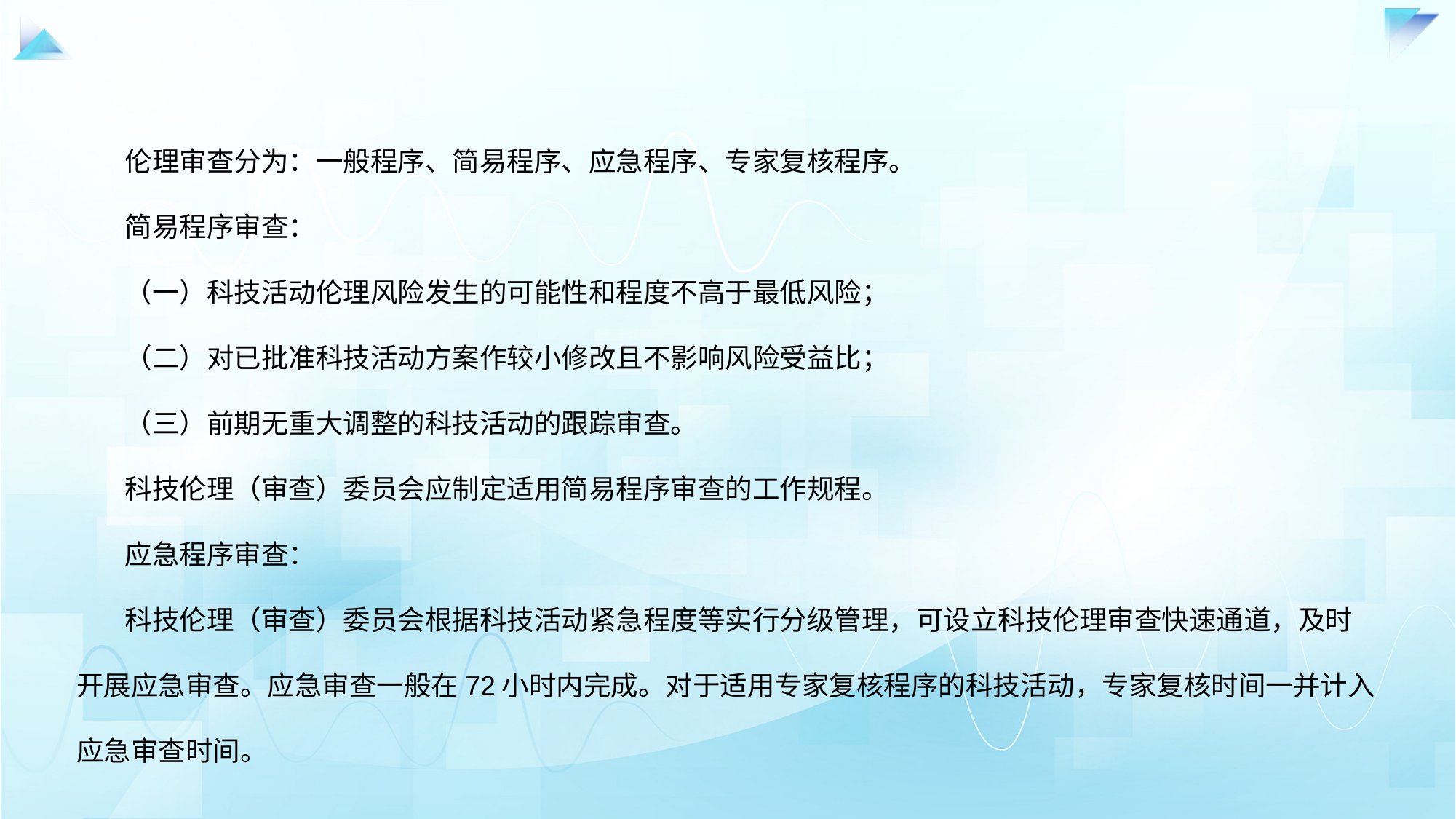

伦理审查分为：一般程序、简易程序、应急程序、专家复核程序。
简易程序审查：
（一）科技活动伦理风险发生的可能性和程度不高于最低风险；
（二）对已批准科技活动方案作较小修改且不影响风险受益比；
（三）前期无重大调整的科技活动的跟踪审查。
科技伦理（审查）委员会应制定适用简易程序审查的工作规程。
应急程序审查：
科技伦理（审查）委员会根据科技活动紧急程度等实行分级管理，可设立科技伦理审查快速通道，及时开展应急审查。应急审查一般在72小时内完成。对于适用专家复核程序的科技活动，专家复核时间一并计入应急审查时间。